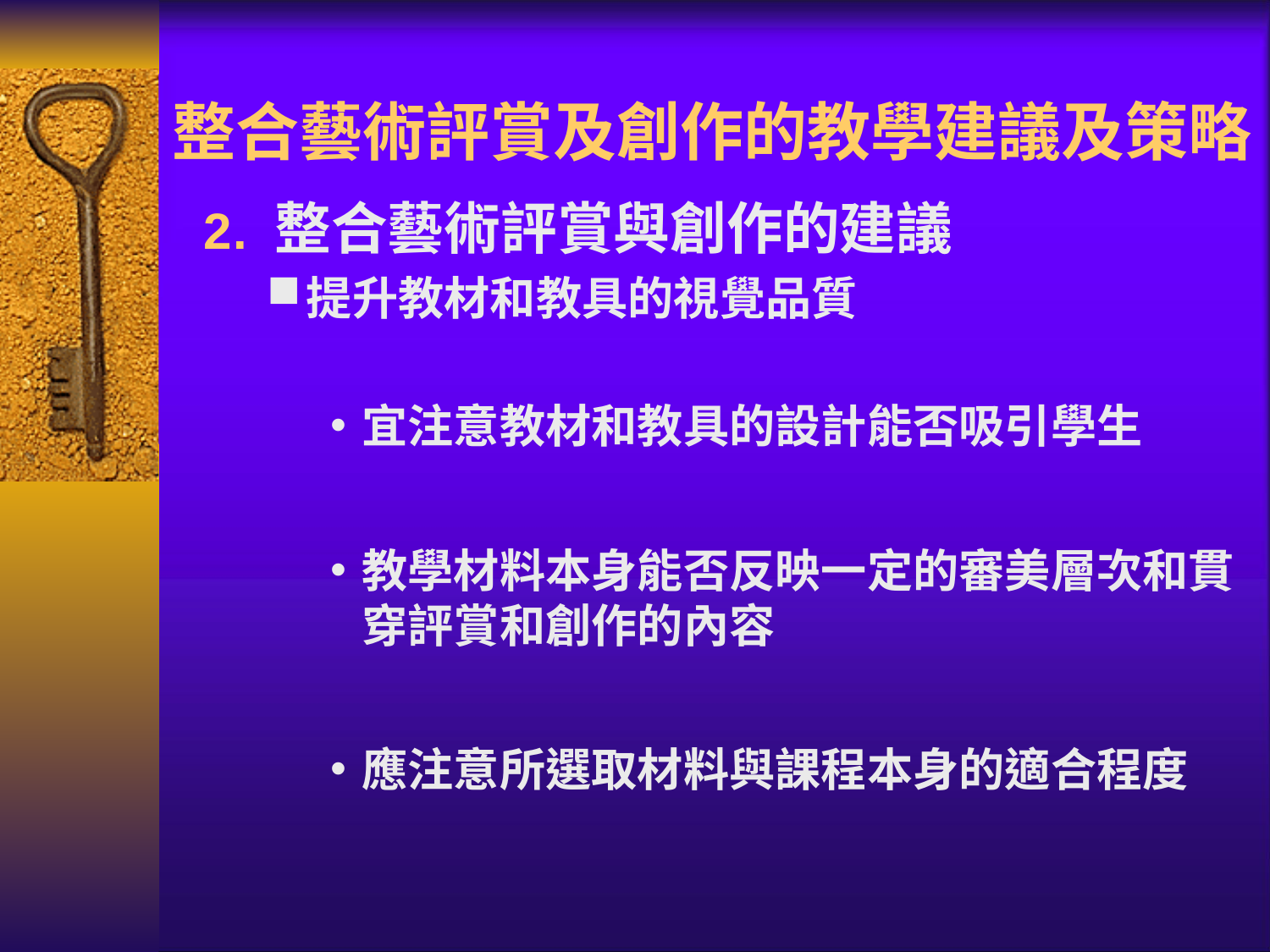

整合藝術評賞及創作的教學建議及策略
整合藝術評賞與創作的建議
提升教材和教具的視覺品質

宜注意教材和教具的設計能否吸引學生

教學材料本身能否反映一定的審美層次和貫穿評賞和創作的內容

應注意所選取材料與課程本身的適合程度